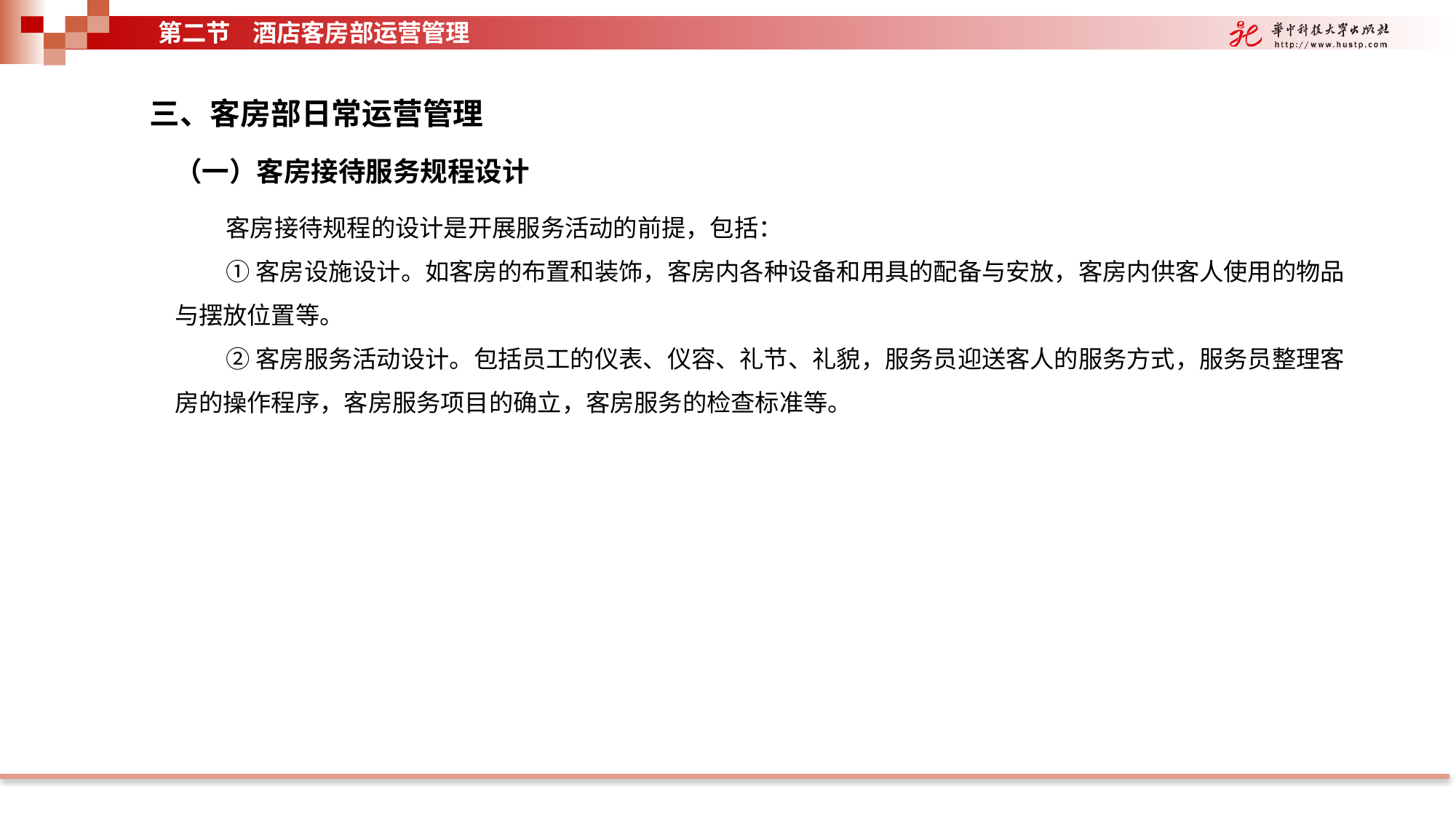

第二节    酒店客房部运营管理
三、客房部日常运营管理
（一）客房接待服务规程设计
客房接待规程的设计是开展服务活动的前提，包括：
①客房设施设计。如客房的布置和装饰，客房内各种设备和用具的配备与安放，客房内供客人使用的物品与摆放位置等。
②客房服务活动设计。包括员工的仪表、仪容、礼节、礼貌，服务员迎送客人的服务方式，服务员整理客房的操作程序，客房服务项目的确立，客房服务的检查标准等。